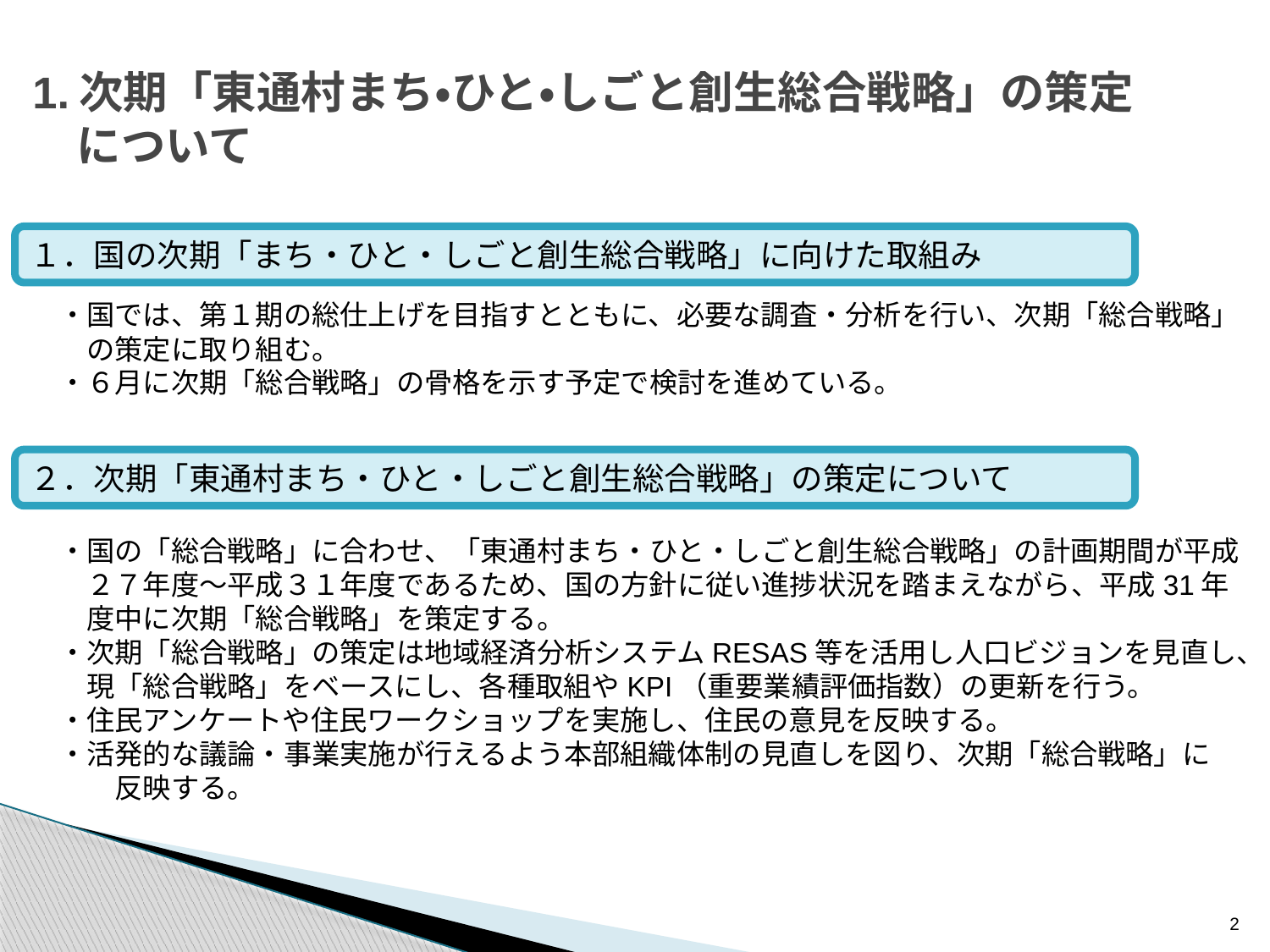

# 1.次期「東通村まち・ひと・しごと創生総合戦略」の策定 　について
１．国の次期「まち・ひと・しごと創生総合戦略」に向けた取組み
・国では、第１期の総仕上げを目指すとともに、必要な調査・分析を行い、次期「総合戦略」
　の策定に取り組む。
・６月に次期「総合戦略」の骨格を示す予定で検討を進めている。
２．次期「東通村まち・ひと・しごと創生総合戦略」の策定について
・国の「総合戦略」に合わせ、「東通村まち・ひと・しごと創生総合戦略」の計画期間が平成
　２７年度～平成３１年度であるため、国の方針に従い進捗状況を踏まえながら、平成31年
　度中に次期「総合戦略」を策定する。
・次期「総合戦略」の策定は地域経済分析システムRESAS等を活用し人口ビジョンを見直し、
　現「総合戦略」をベースにし、各種取組やKPI（重要業績評価指数）の更新を行う。
・住民アンケートや住民ワークショップを実施し、住民の意見を反映する。
・活発的な議論・事業実施が行えるよう本部組織体制の見直しを図り、次期「総合戦略」に
　　反映する。

2